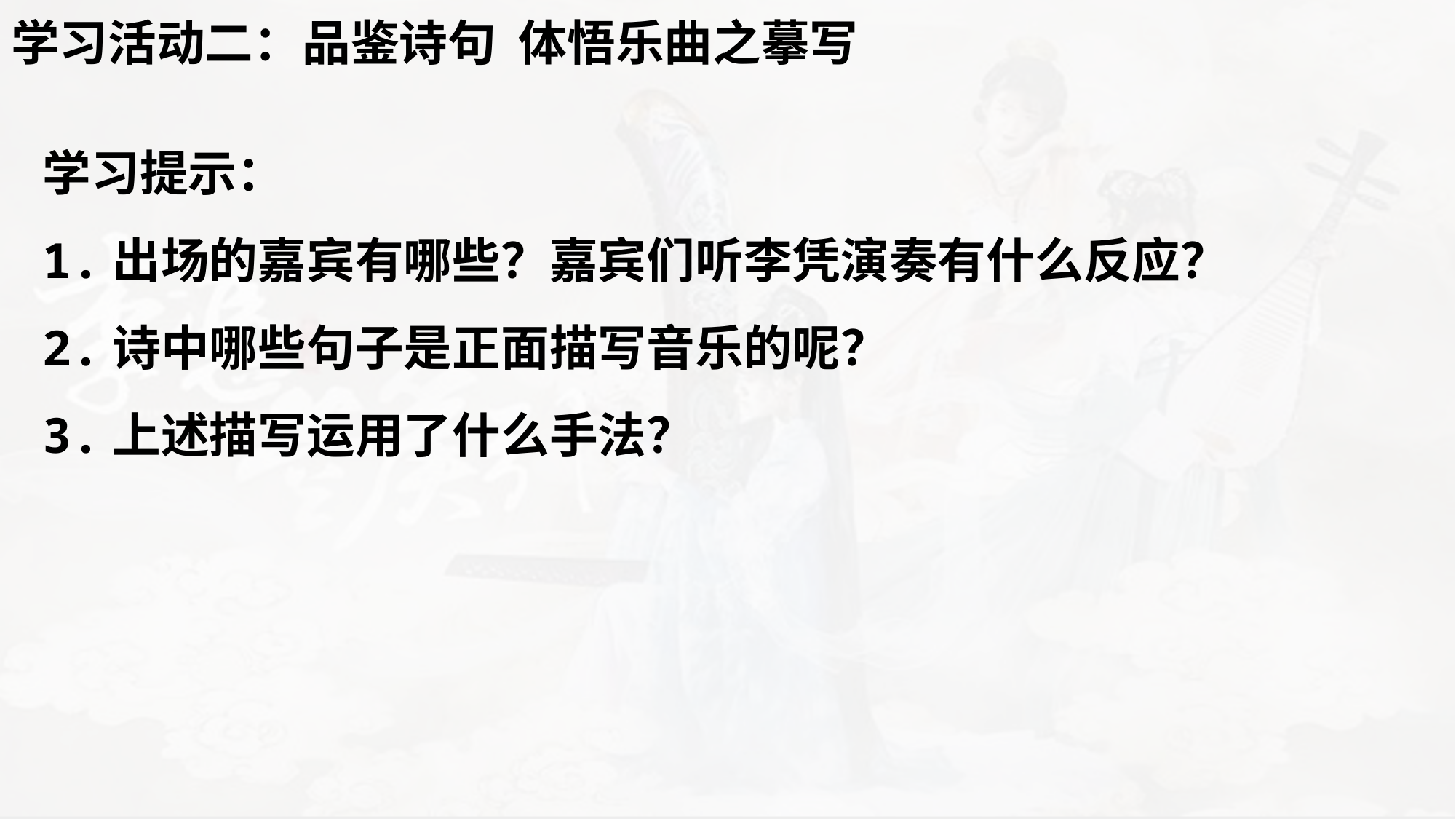

学习活动二：品鉴诗句  体悟乐曲之摹写
学习提示：
1.出场的嘉宾有哪些？嘉宾们听李凭演奏有什么反应？
2.诗中哪些句子是正面描写音乐的呢？
3.上述描写运用了什么手法？